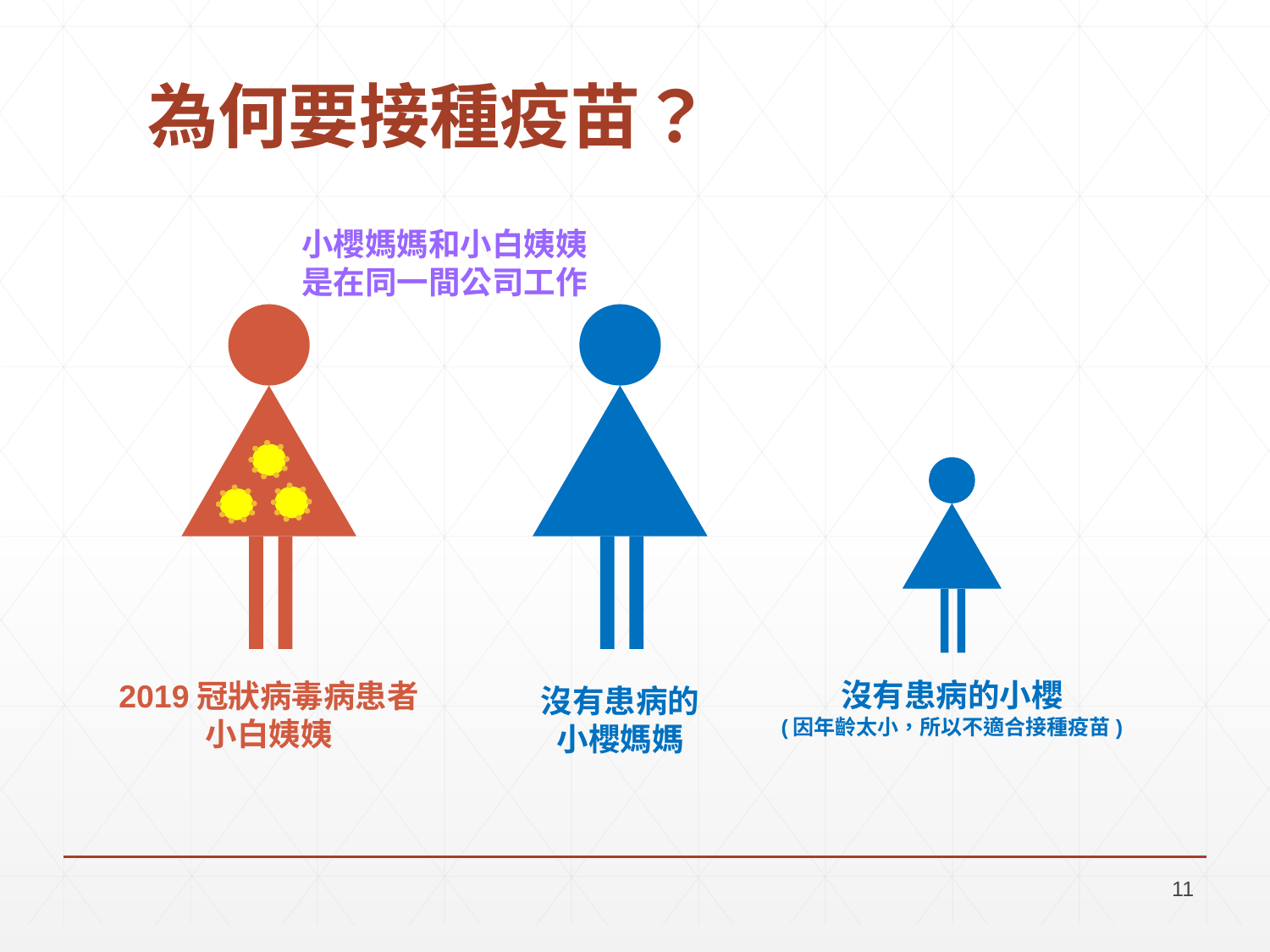

# 為何要接種疫苗？
小櫻媽媽和小白姨姨
是在同一間公司工作

沒有患病的小櫻
(因年齡太小，所以不適合接種疫苗)
2019冠狀病毒病患者
小白姨姨
沒有患病的
小櫻媽媽
11